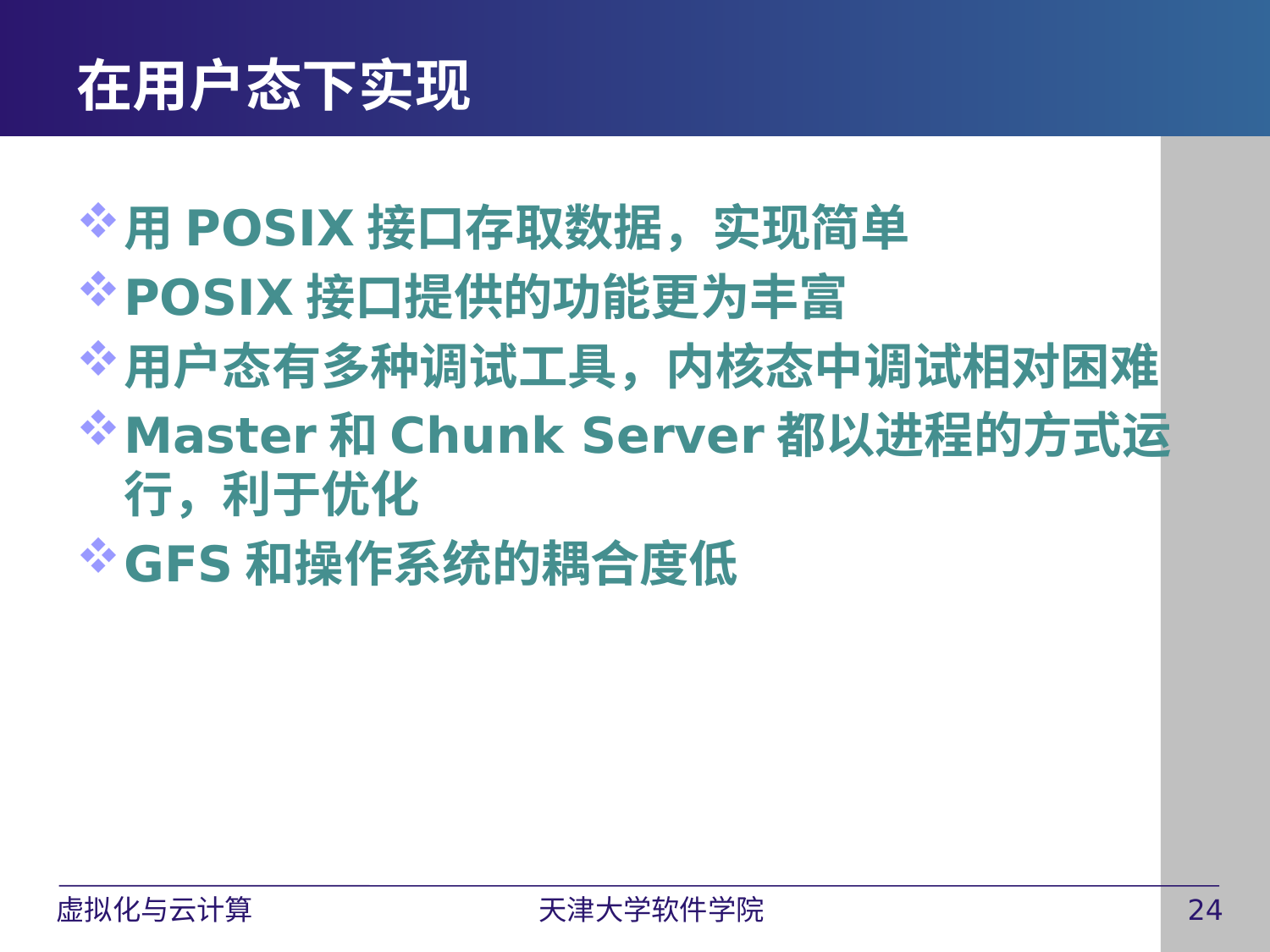

# 在用户态下实现
用POSIX接口存取数据，实现简单
POSIX接口提供的功能更为丰富
用户态有多种调试工具，内核态中调试相对困难
Master和Chunk Server都以进程的方式运行，利于优化
GFS和操作系统的耦合度低